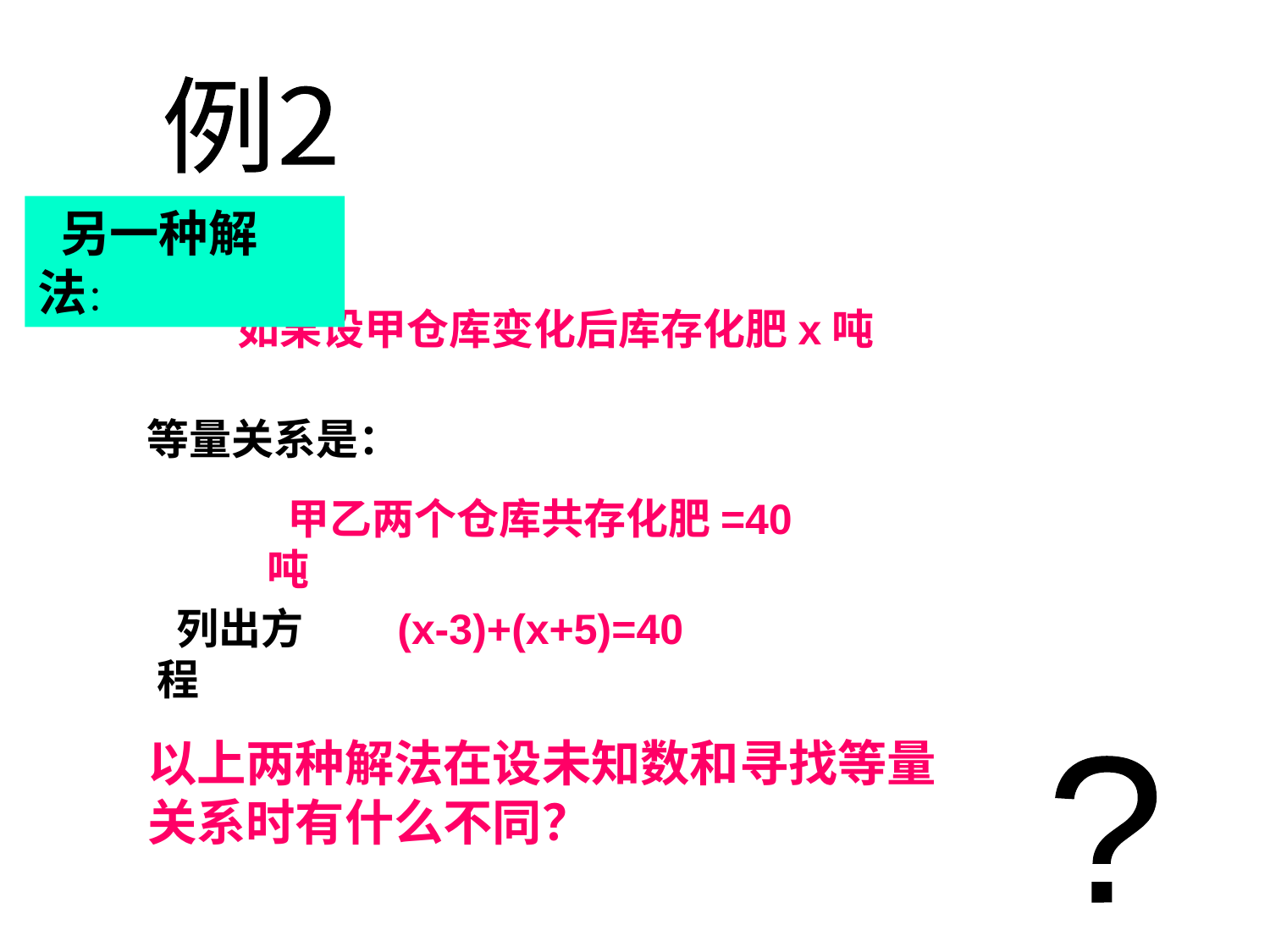

例2
 另一种解法：
如果设甲仓库变化后库存化肥x吨
 等量关系是：
 甲乙两个仓库共存化肥=40吨
 列出方程
(x-3)+(x+5)=40
以上两种解法在设未知数和寻找等量关系时有什么不同？
?